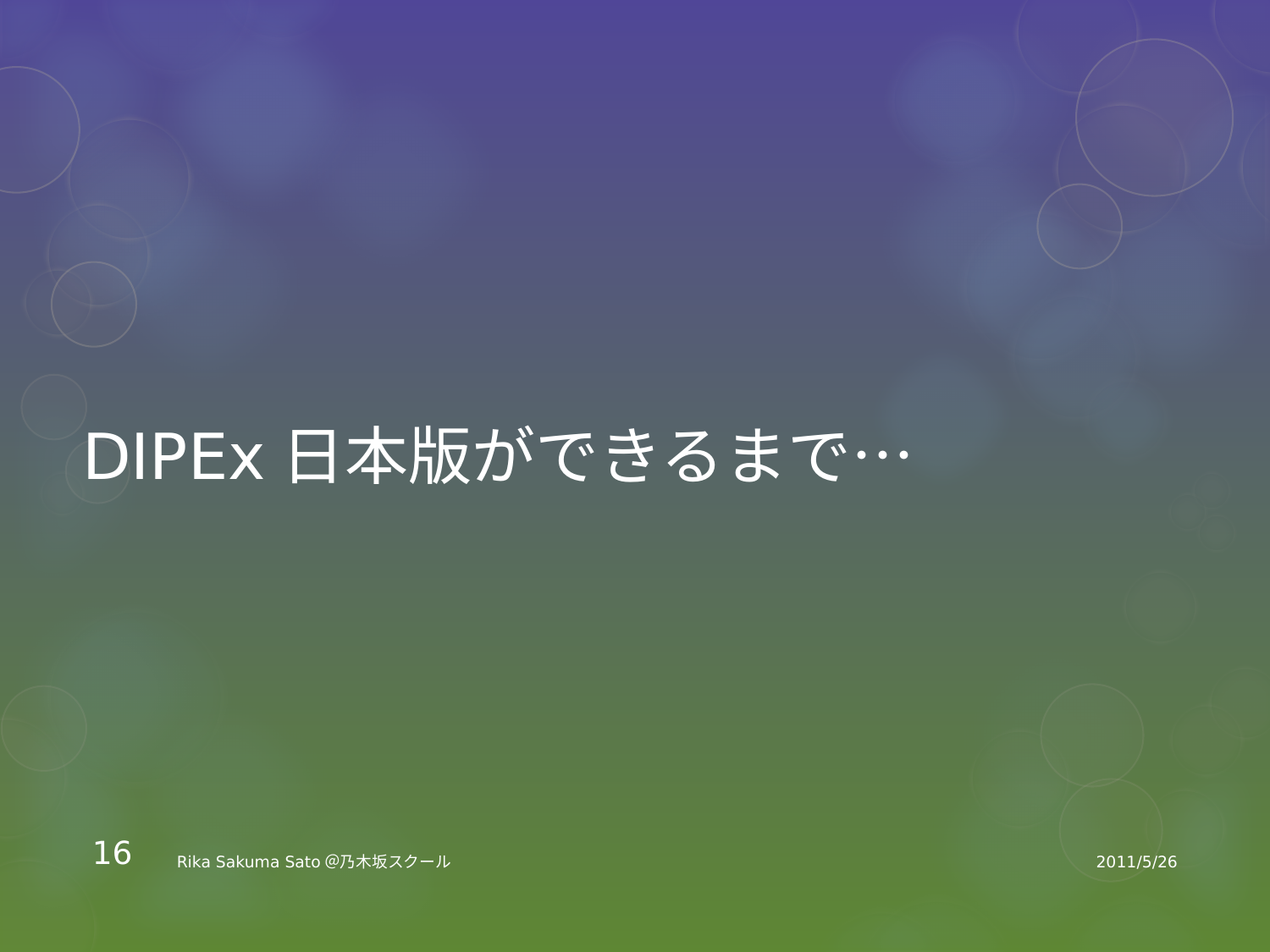

# DIPEx日本版ができるまで…
16
Rika Sakuma Sato＠乃木坂スクール
2011/5/26